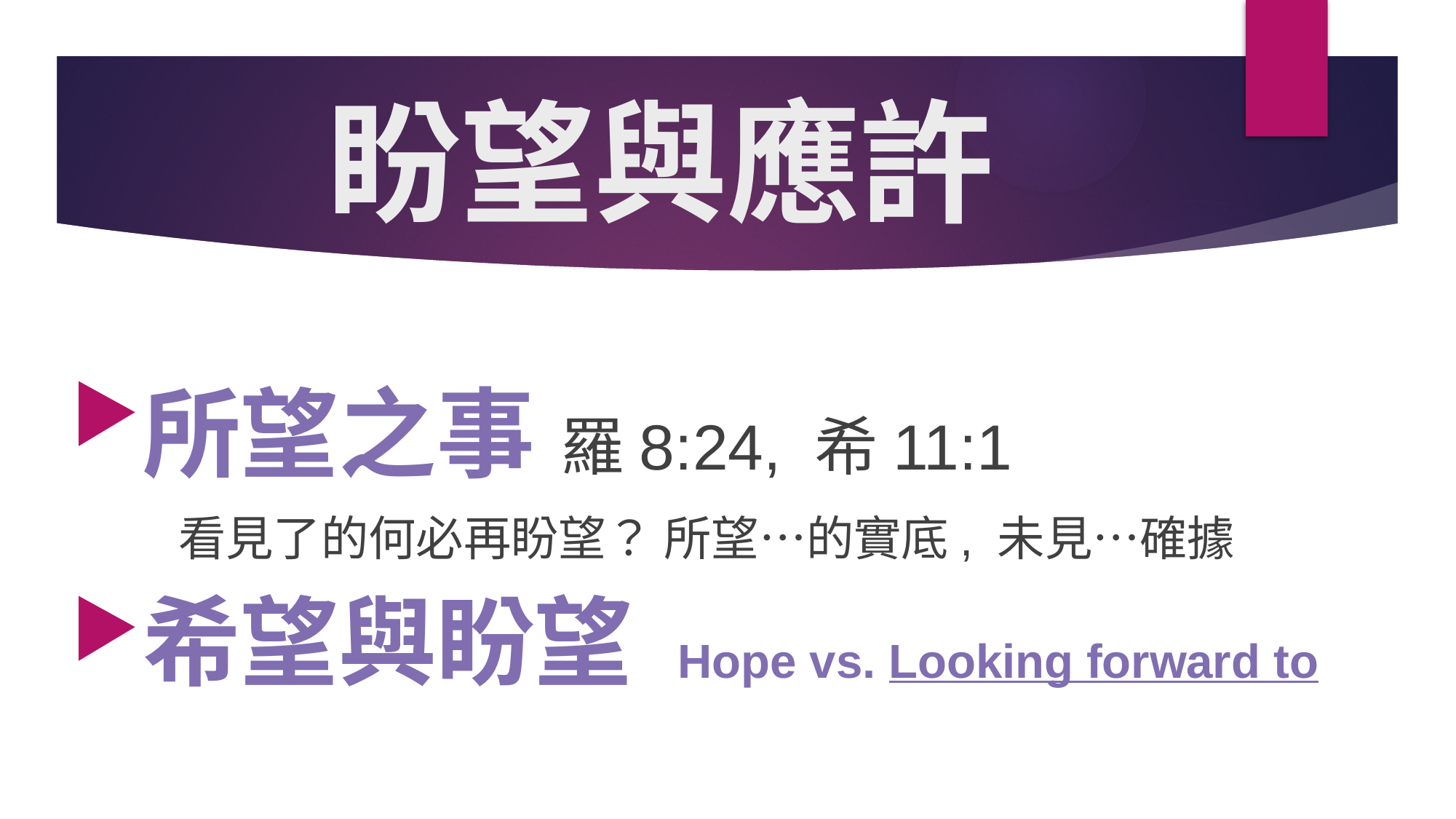

# 盼望與應許
所望之事 羅8:24, 希11:1
			看見了的何必再盼望？ 所望…的實底, 未見…確據
希望與盼望 Hope vs. Looking forward to